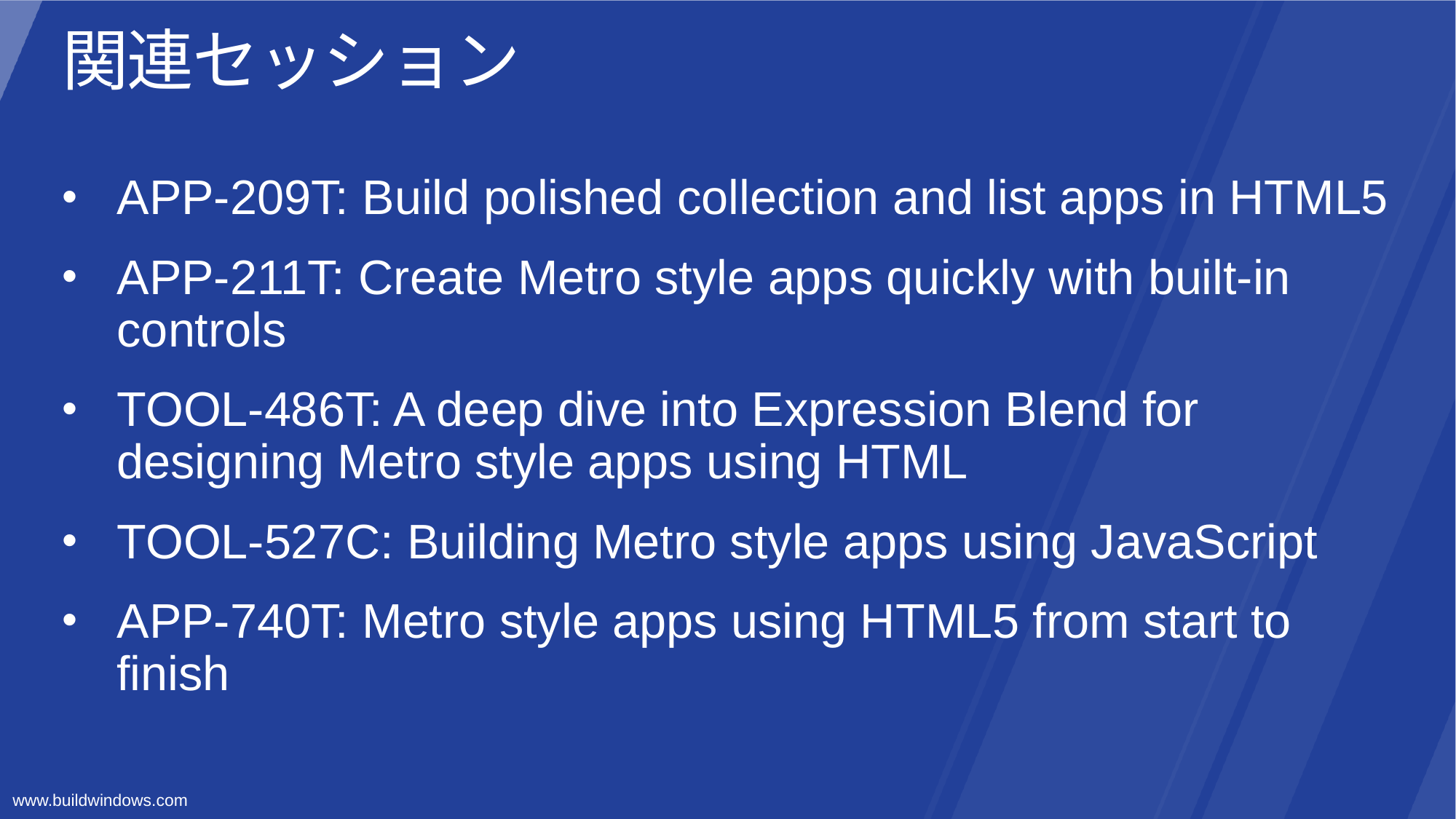

# 関連セッション
APP-209T: Build polished collection and list apps in HTML5
APP-211T: Create Metro style apps quickly with built-in controls
TOOL-486T: A deep dive into Expression Blend for designing Metro style apps using HTML
TOOL-527C: Building Metro style apps using JavaScript
APP-740T: Metro style apps using HTML5 from start to finish